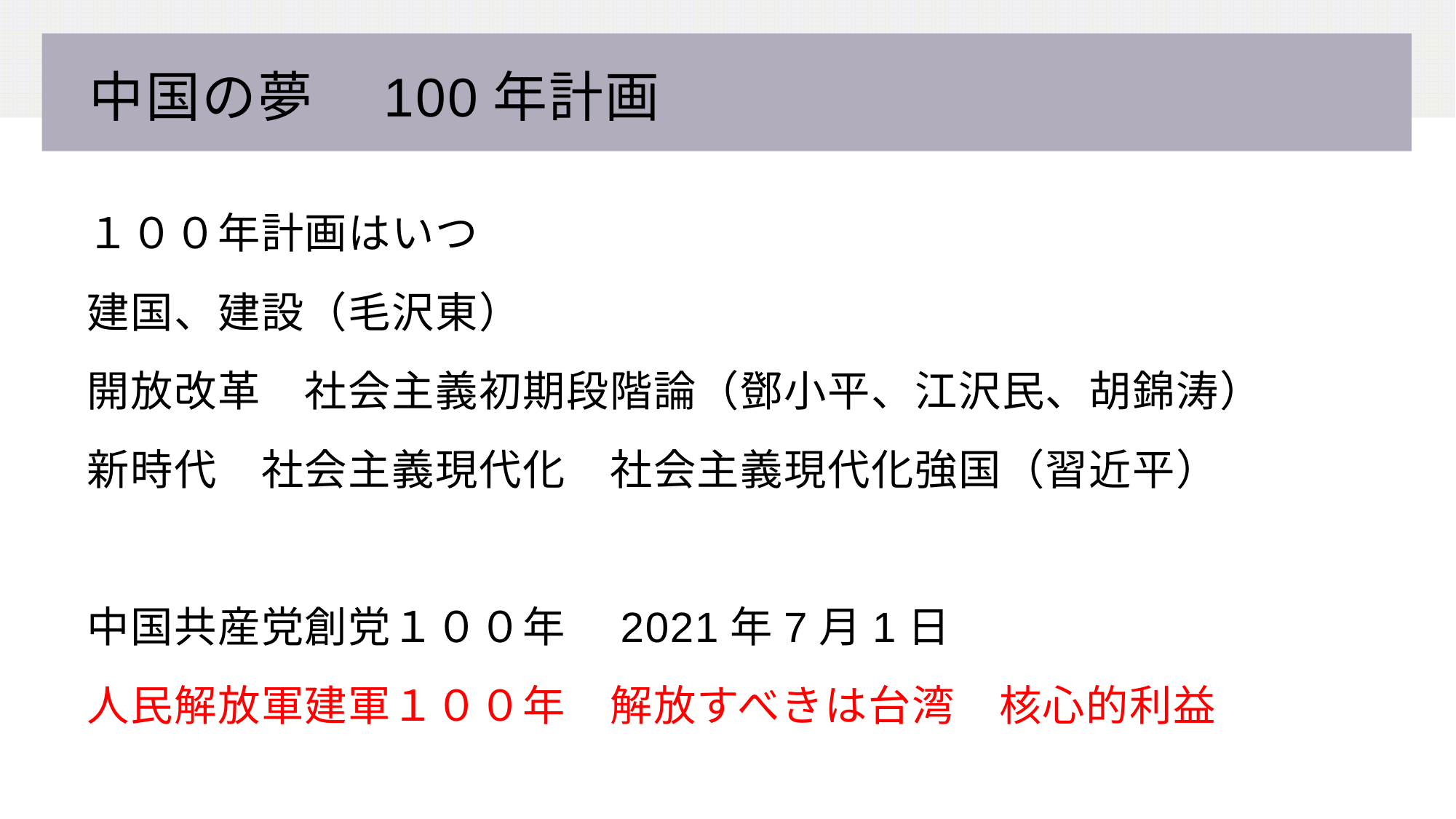

# 中国の夢　100年計画
１００年計画はいつ
建国、建設（毛沢東）
開放改革　社会主義初期段階論（鄧小平、江沢民、胡錦涛）
新時代　社会主義現代化　社会主義現代化強国（習近平）

中国共産党創党１００年　2021年7月1日
人民解放軍建軍１００年　解放すべきは台湾　核心的利益